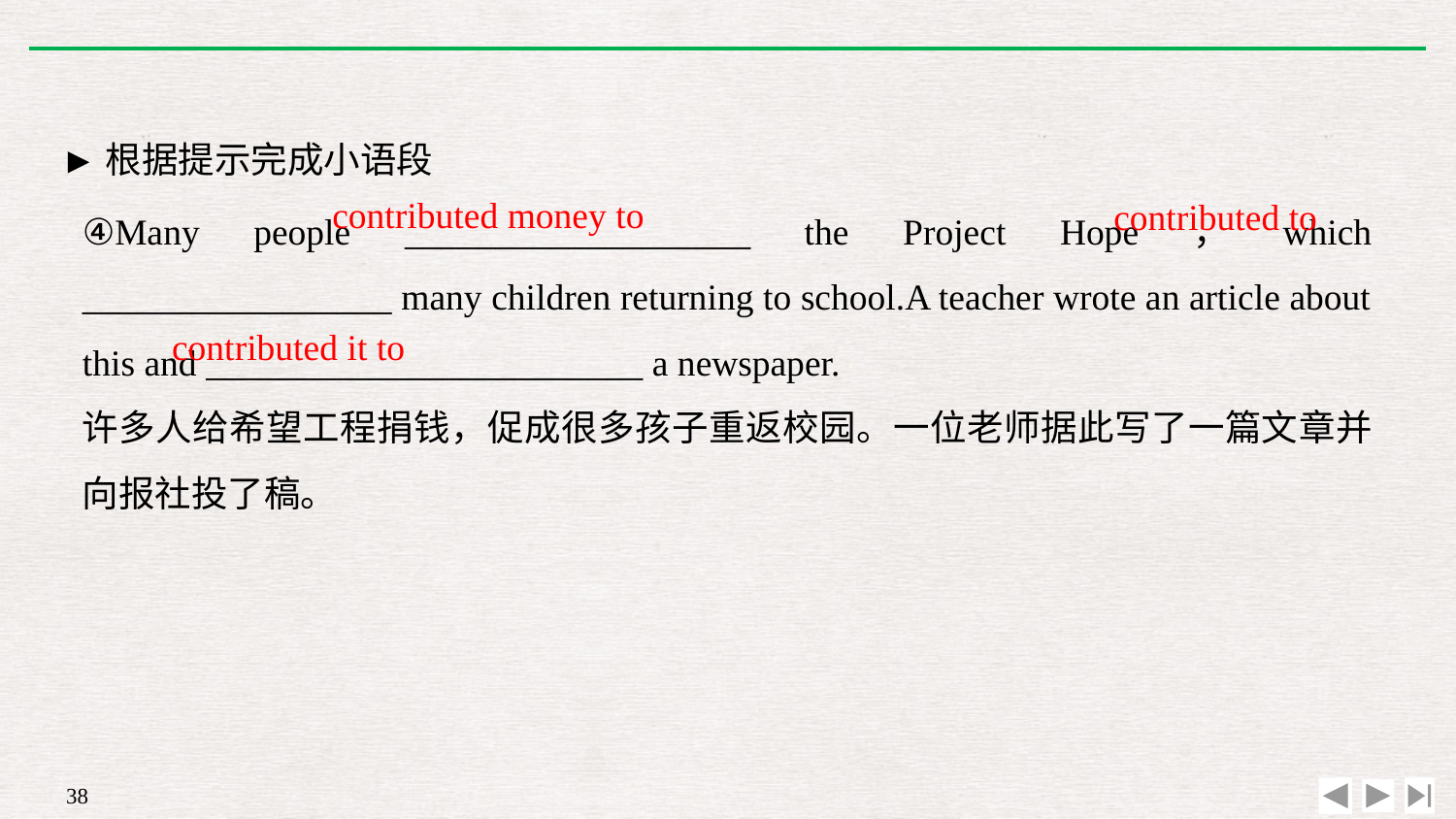

►根据提示完成小语段
④Many people ___________________ the Project Hope，which _________________ many children returning to school.A teacher wrote an article about this and ________________________ a newspaper.
许多人给希望工程捐钱，促成很多孩子重返校园。一位老师据此写了一篇文章并向报社投了稿。
contributed money to
contributed to
contributed it to